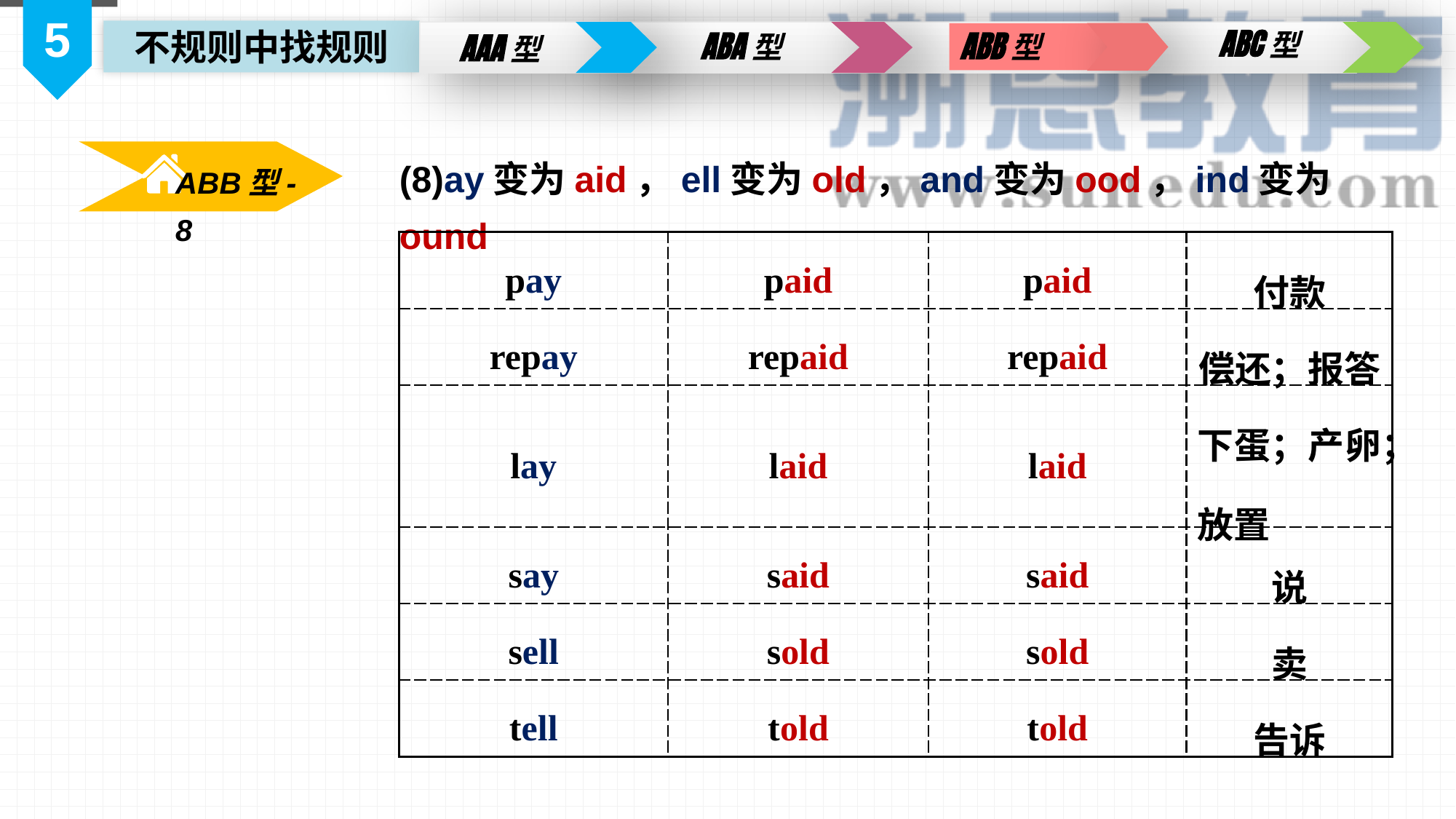

5
ABC型
不规则中找规则

ABA型
ABB型

AAA型
(8)ay变为aid，ell变为old，and变为ood，ind变为ound

ABB型-8
| pay | paid | paid | 付款 |
| --- | --- | --- | --- |
| repay | repaid | repaid | 偿还；报答 |
| lay | laid | laid | 下蛋；产卵；放置 |
| say | said | said | 说 |
| sell | sold | sold | 卖 |
| tell | told | told | 告诉 |